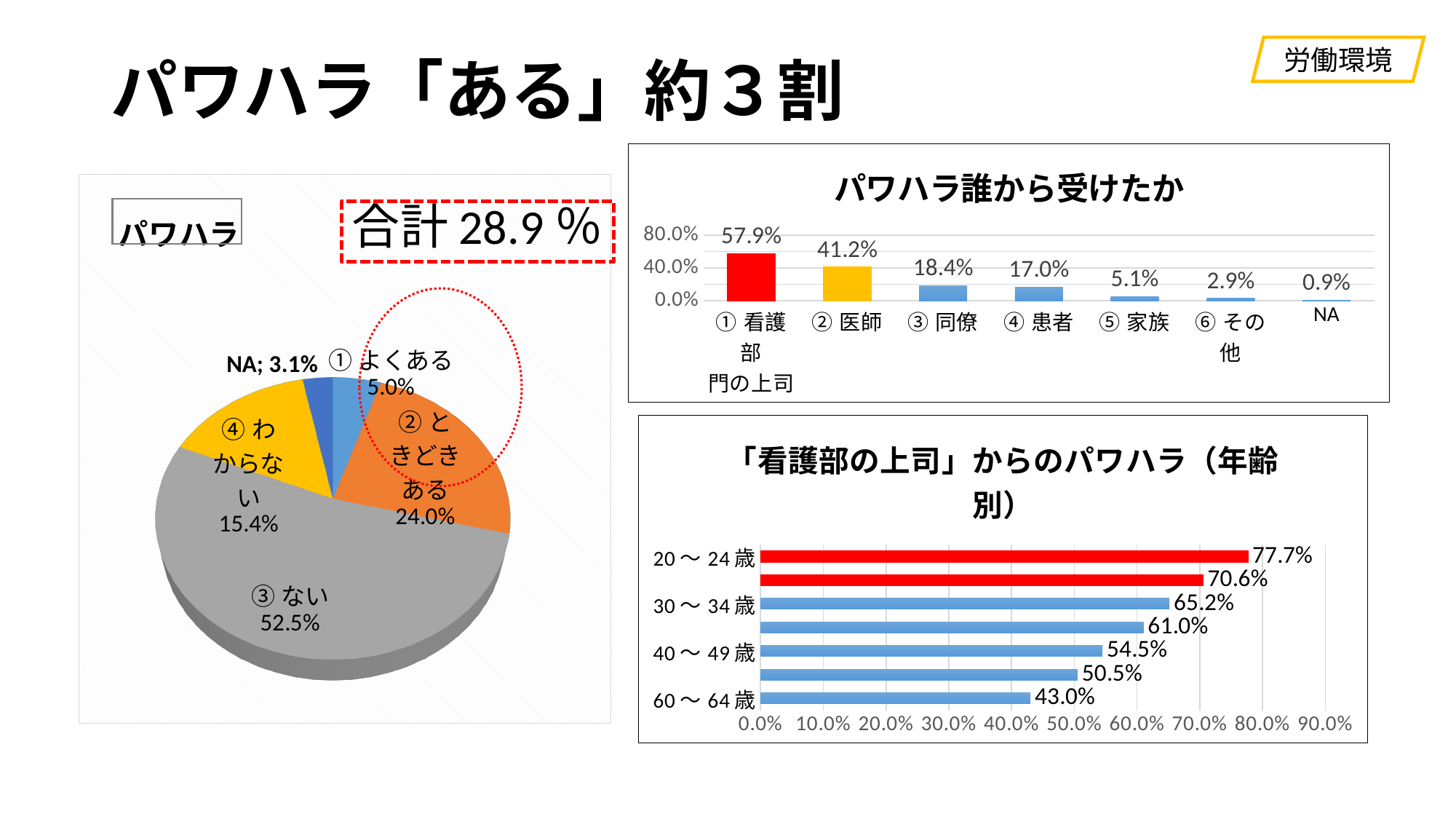

労働環境
# パワハラ「ある」約３割

### Chart: パワハラ誰から受けたか

| Category | パワハラ |
|---|---|
| ①看護部
門の上司 | 0.5789636984176233 |
| ②医師 | 0.4118316268486917 |
| ③同僚 | 0.18378322473885614 |
| ④患者 | 0.17013134760575033 |
| ⑤家族 | 0.0512979625607612 |
| ⑥その他 | 0.028855103940428173 |
| NA | 0.009101251422070534 |

[unsupported chart]

### Chart: 「看護部の上司」からのパワハラ（年齢別）

| Category |  |
|---|---|
| 20～24歳 | 0.7768456375838926 |
| 25～29歳 | 0.7055067837190743 |
| 30～34歳 | 0.6516567544604928 |
| 35～39歳 | 0.6103190767141887 |
| 40～49歳 | 0.5447885447885448 |
| 50～59歳 | 0.5051102743410436 |
| 60～64歳 | 0.43005181347150256 |